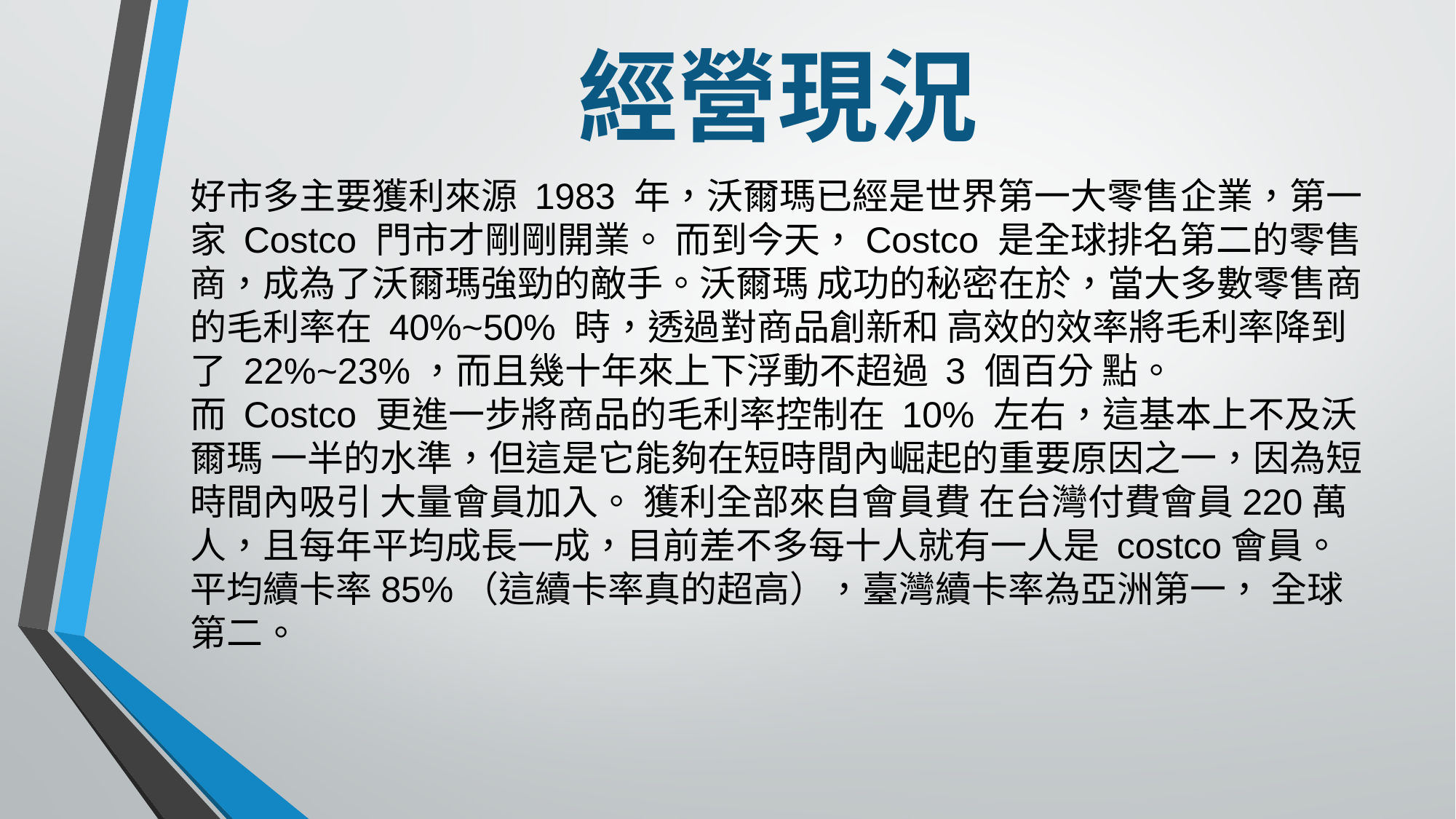

# 經營現況
好市多主要獲利來源 1983 年，沃爾瑪已經是世界第一大零售企業，第一家 Costco 門市才剛剛開業。 而到今天，Costco 是全球排名第二的零售商，成為了沃爾瑪強勁的敵手。沃爾瑪 成功的秘密在於，當大多數零售商的毛利率在 40%~50% 時，透過對商品創新和 高效的效率將毛利率降到了 22%~23%，而且幾十年來上下浮動不超過 3 個百分 點。而 Costco 更進一步將商品的毛利率控制在 10% 左右，這基本上不及沃爾瑪 一半的水準，但這是它能夠在短時間內崛起的重要原因之一，因為短時間內吸引 大量會員加入。 獲利全部來自會員費 在台灣付費會員220萬人，且每年平均成長一成，目前差不多每十人就有一人是 costco會員。平均續卡率85%（這續卡率真的超高），臺灣續卡率為亞洲第一， 全球第二。